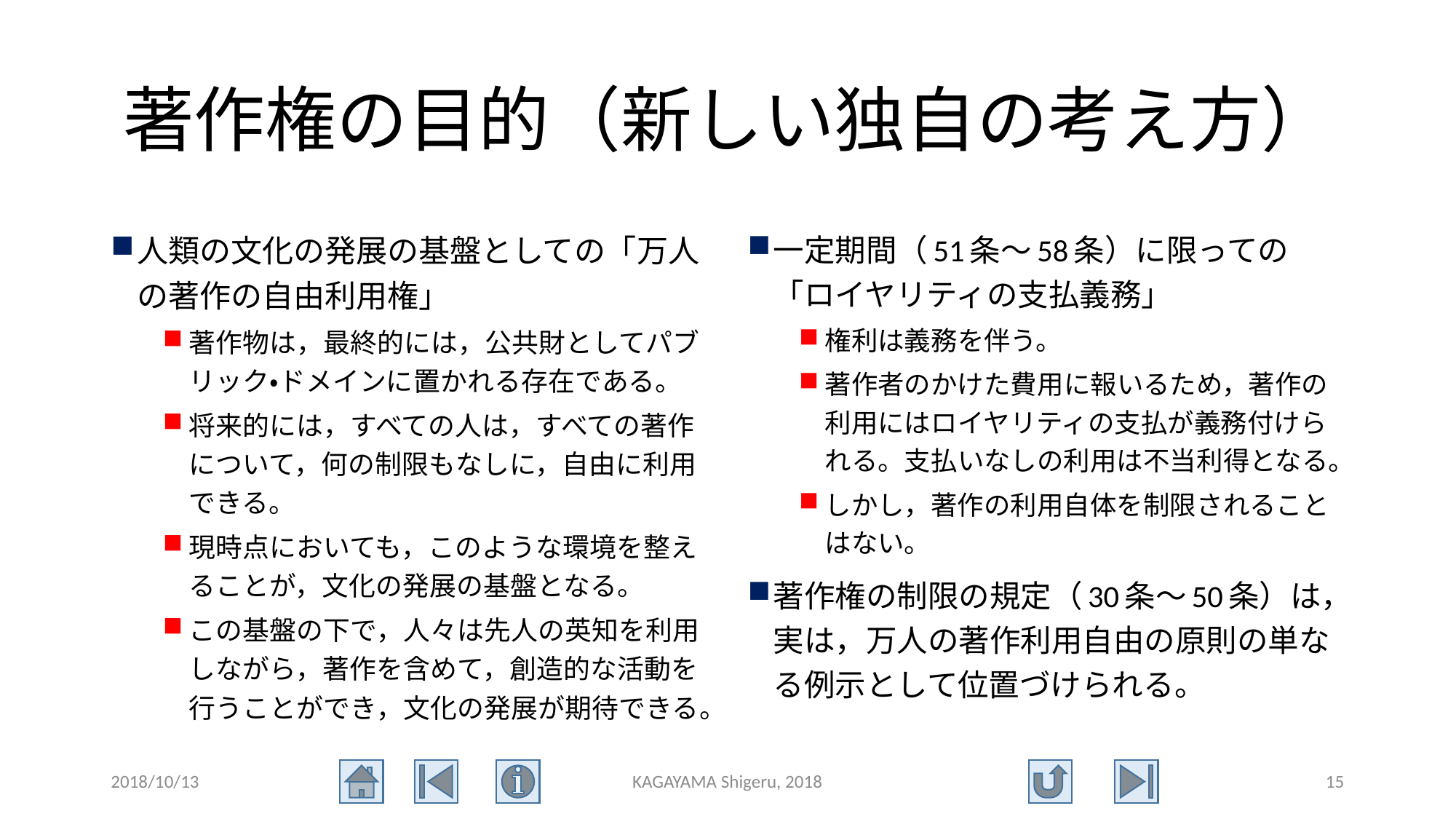

# 著作権の目的（新しい独自の考え方）
人類の文化の発展の基盤としての「万人の著作の自由利用権」
著作物は，最終的には，公共財としてパブリック・ドメインに置かれる存在である。
将来的には，すべての人は，すべての著作について，何の制限もなしに，自由に利用できる。
現時点においても，このような環境を整えることが，文化の発展の基盤となる。
この基盤の下で，人々は先人の英知を利用しながら，著作を含めて，創造的な活動を行うことができ，文化の発展が期待できる。
一定期間（51条～58条）に限っての「ロイヤリティの支払義務」
権利は義務を伴う。
著作者のかけた費用に報いるため，著作の利用にはロイヤリティの支払が義務付けられる。支払いなしの利用は不当利得となる。
しかし，著作の利用自体を制限されることはない。
著作権の制限の規定（30条～50条）は，実は，万人の著作利用自由の原則の単なる例示として位置づけられる。
2018/10/13
KAGAYAMA Shigeru, 2018
15